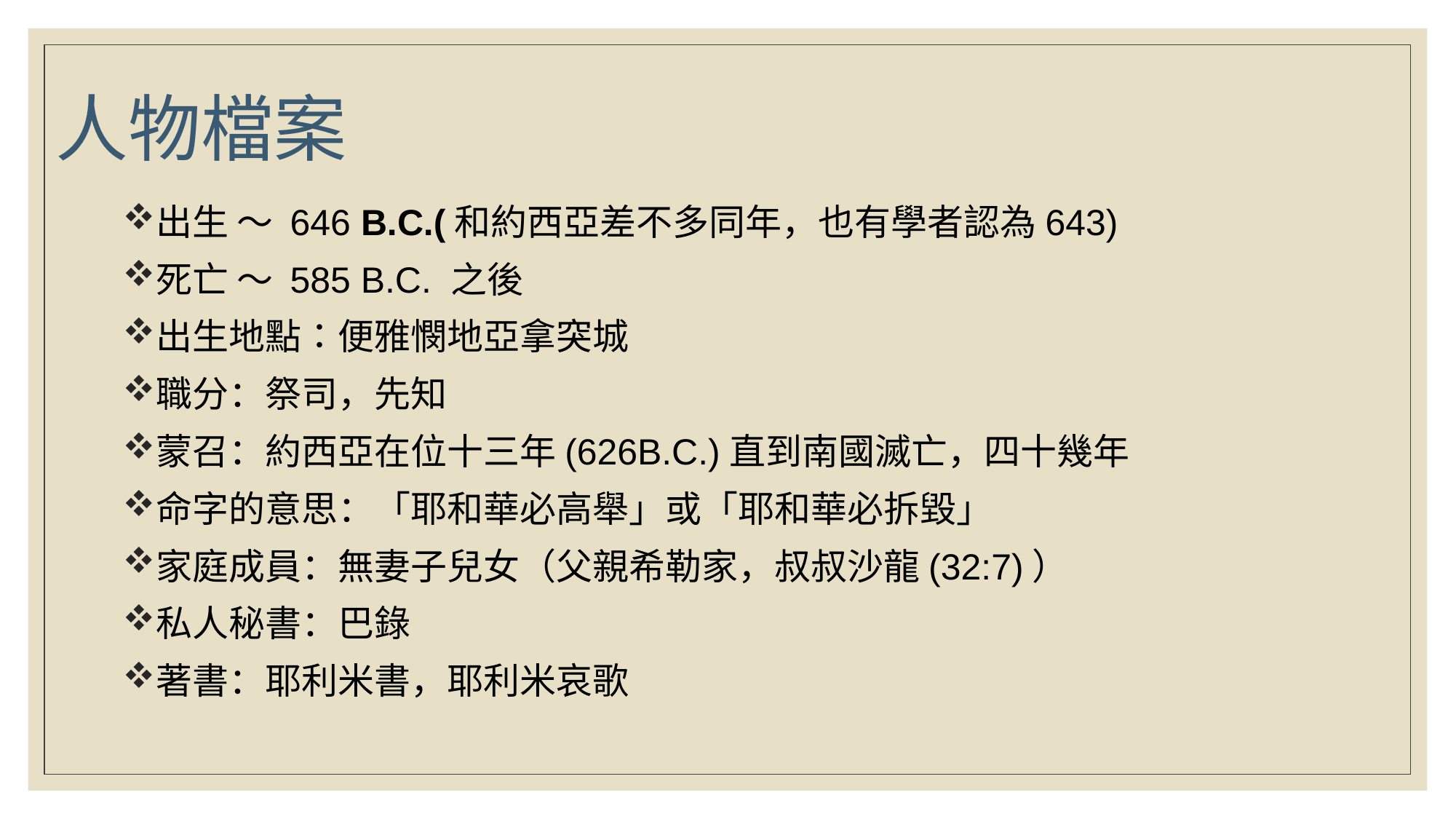

# 人物檔案
出生 ～ 646 B.C.(和約西亞差不多同年，也有學者認為643)
死亡 ～ 585 B.C. 之後
出生地點：便雅憫地亞拿突城
職分：祭司，先知
蒙召：約西亞在位十三年(626B.C.)直到南國滅亡，四十幾年
命字的意思：「耶和華必高舉」或「耶和華必拆毀」
家庭成員：無妻子兒女（父親希勒家，叔叔沙龍(32:7)）
私人秘書：巴錄
著書：耶利米書，耶利米哀歌